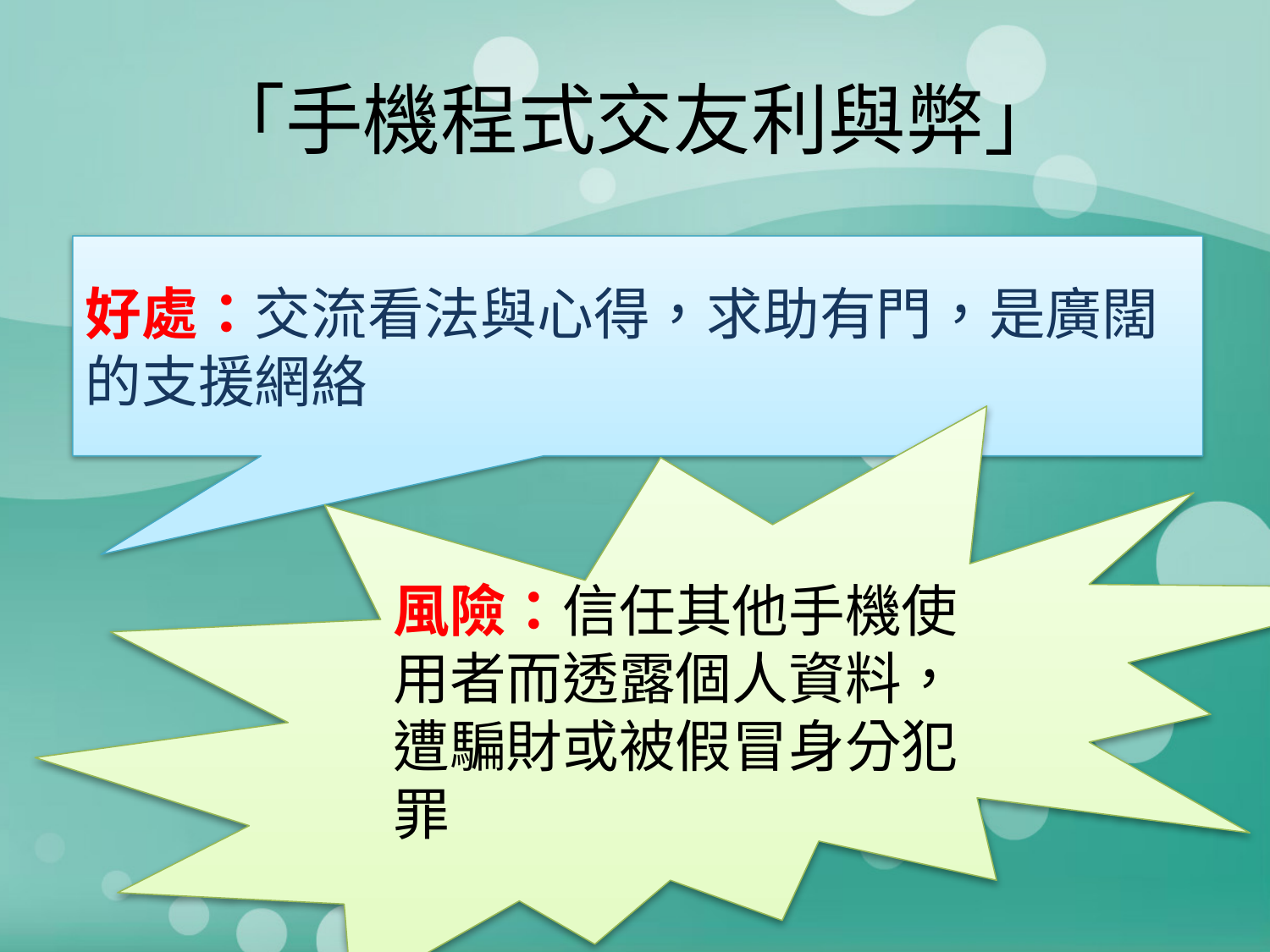

# 「手機程式交友利與弊」
好處：交流看法與心得，求助有門，是廣闊的支援網絡
風險：信任其他手機使用者而透露個人資料，遭騙財或被假冒身分犯罪